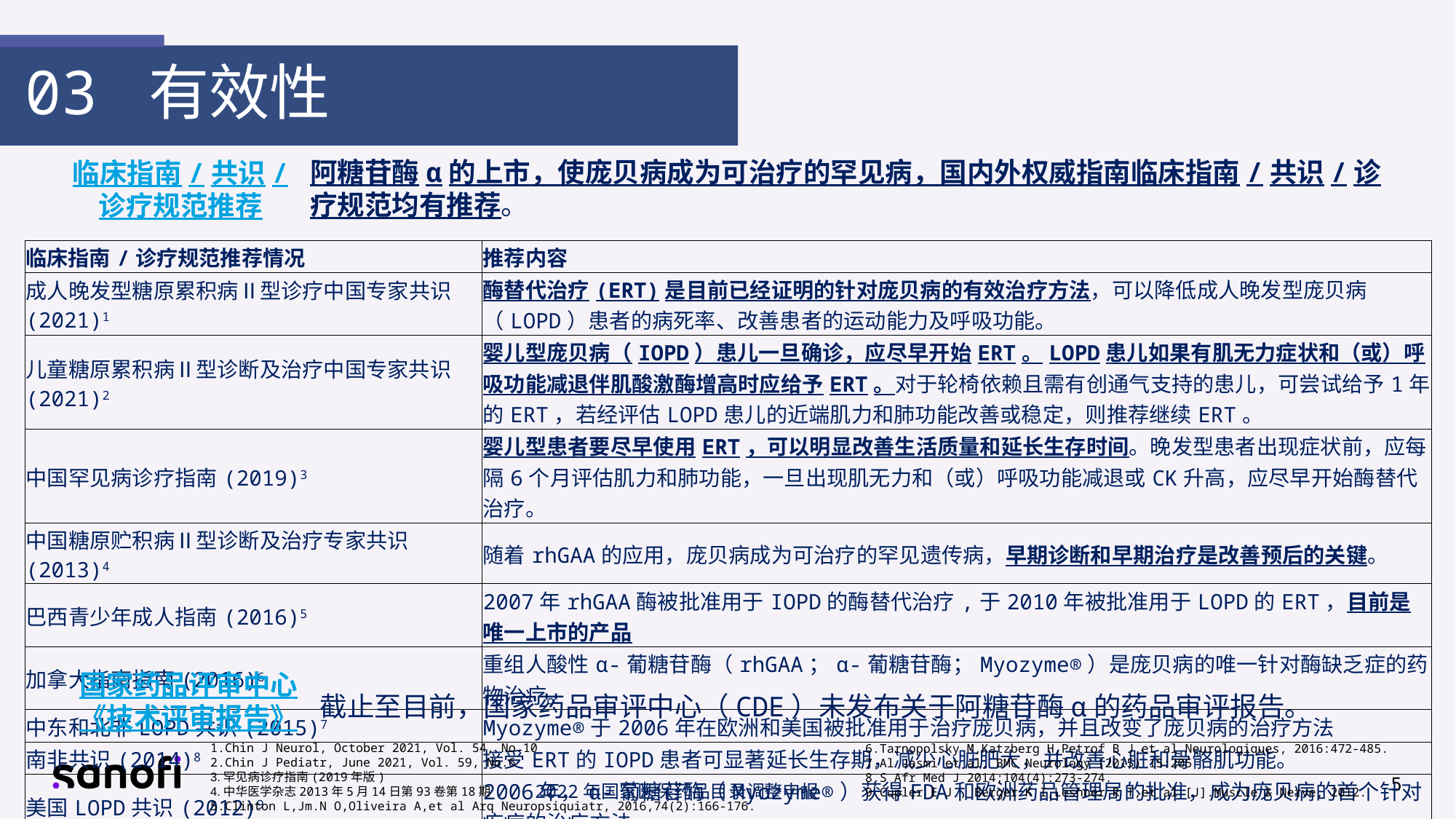

03 有效性
阿糖苷酶α的上市，使庞贝病成为可治疗的罕见病，国内外权威指南临床指南/共识/诊疗规范均有推荐。
临床指南/共识/
诊疗规范推荐
| 临床指南/诊疗规范推荐情况 | 推荐内容 |
| --- | --- |
| 成人晚发型糖原累积病Ⅱ型诊疗中国专家共识(2021)1 | 酶替代治疗(ERT)是目前已经证明的针对庞贝病的有效治疗方法，可以降低成人晚发型庞贝病（LOPD）患者的病死率、改善患者的运动能力及呼吸功能。 |
| 儿童糖原累积病Ⅱ型诊断及治疗中国专家共识(2021)2 | 婴儿型庞贝病（IOPD）患儿一旦确诊，应尽早开始ERT。LOPD患儿如果有肌无力症状和（或）呼吸功能减退伴肌酸激酶增高时应给予ERT。对于轮椅依赖且需有创通气支持的患儿，可尝试给予1年的ERT，若经评估LOPD患儿的近端肌力和肺功能改善或稳定，则推荐继续ERT。 |
| 中国罕见病诊疗指南(2019)3 | 婴儿型患者要尽早使用ERT，可以明显改善生活质量和延长生存时间。晚发型患者出现症状前，应每隔6个月评估肌力和肺功能，一旦出现肌无力和（或）呼吸功能减退或CK升高，应尽早开始酶替代治疗。 |
| 中国糖原贮积病Ⅱ型诊断及治疗专家共识(2013)4 | 随着rhGAA的应用，庞贝病成为可治疗的罕见遗传病，早期诊断和早期治疗是改善预后的关键。 |
| 巴西青少年成人指南(2016)5 | 2007年rhGAA酶被批准用于IOPD的酶替代治疗,于2010年被批准用于LOPD的ERT，目前是唯一上市的产品 |
| 加拿大指南指南(2016)6 | 重组人酸性α-葡糖苷酶（rhGAA；α-葡糖苷酶；Myozyme®）是庞贝病的唯一针对酶缺乏症的药物治疗。 |
| 中东和北非LOPD共识(2015)7 | Myozyme®于2006年在欧洲和美国被批准用于治疗庞贝病，并且改变了庞贝病的治疗方法 |
| 南非共识(2014)8 | 接受ERT的IOPD患者可显著延长生存期，减少心脏肥大，并改善心脏和骨骼肌功能。 |
| 美国LOPD共识(2012)9 | 2006年，α-葡糖苷酶（Myozyme®）获得FDA和欧洲药品管理局的批准，成为庞贝病的首个针对疾病的治疗方法 |
国家药品评审中心
《技术评审报告》
截止至目前，国家药品审评中心（CDE）未发布关于阿糖苷酶α的药品审评报告。
Chin J Neurol, October 2021, Vol. 54, No.10
Chin J Pediatr, June 2021, Vol. 59, No.6
罕见病诊疗指南(2019年版)
中华医学杂志2013年5月14日第93卷第18期
Clinton L,Jm.N O,Oliveira A,et al Arq Neuropsiquiatr, 2016,74(2):166-176.
Tarnopolsky M,Katzberg H,Petrof B J,et al.Neurologiques, 2016:472-485.
Al Jasmi et al. BMC Neurology (2015) 15:205
S Afr Med J 2014;104(4):273-274.
Cupler E J , Berger K I,Leshner R T,et al [J].Muscle & Nerve, 2012.
5
2022年国家医保药品目录调整申报